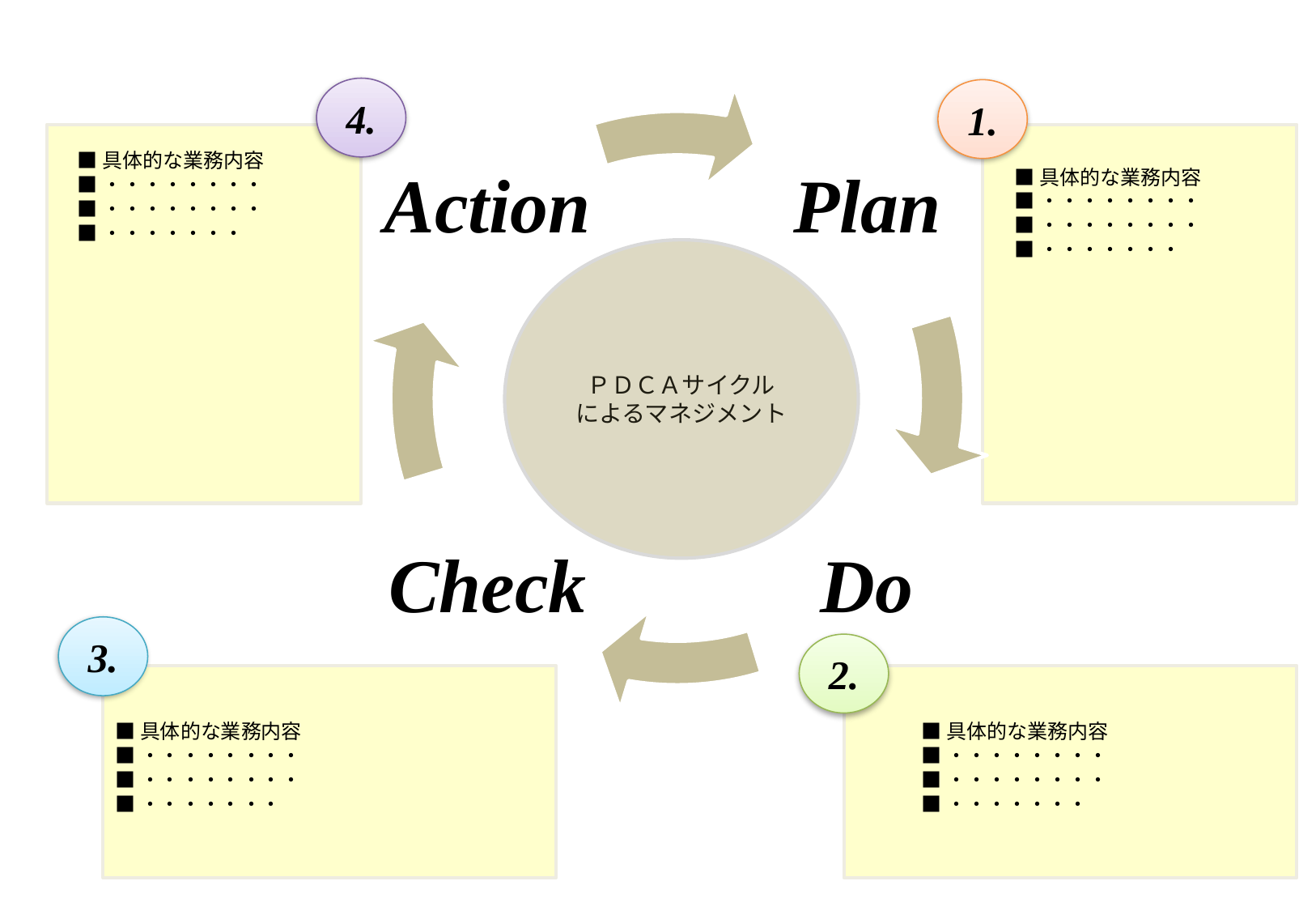

4.
1.
Plan
Do
Check
Action

■具体的な業務内容
■・・・・・・・・
■・・・・・・・・
■・・・・・・・
■具体的な業務内容
■・・・・・・・・
■・・・・・・・・
■・・・・・・・
ＰＤＣＡサイクル
によるマネジメント
3.
2.

■具体的な業務内容
■・・・・・・・・
■・・・・・・・・
■・・・・・・・
■具体的な業務内容
■・・・・・・・・
■・・・・・・・・
■・・・・・・・